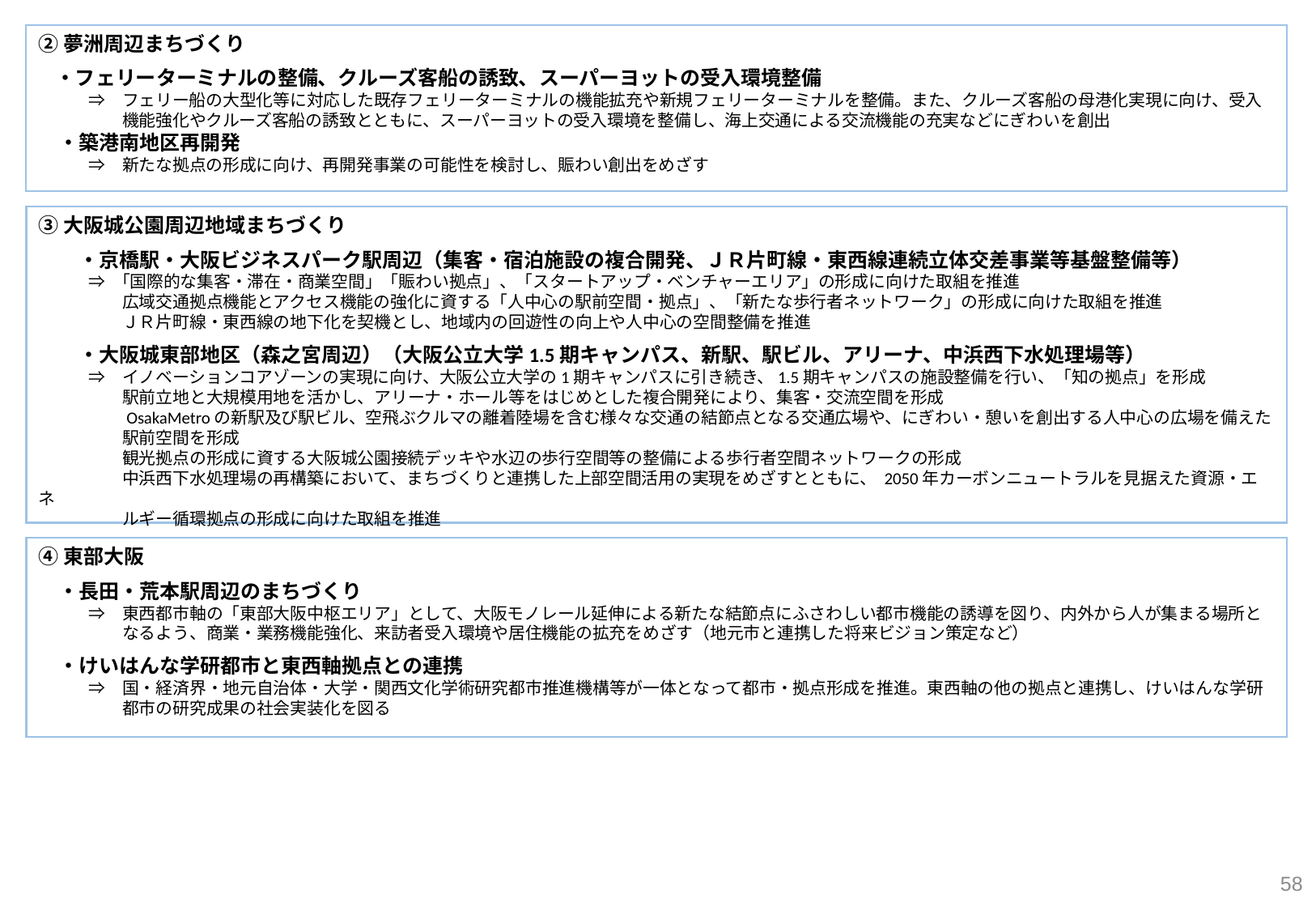

②夢洲周辺まちづくり
　・フェリーターミナルの整備、クルーズ客船の誘致、スーパーヨットの受入環境整備
　　　⇒　フェリー船の大型化等に対応した既存フェリーターミナルの機能拡充や新規フェリーターミナルを整備。また、クルーズ客船の母港化実現に向け、受入
　　　　　機能強化やクルーズ客船の誘致とともに、スーパーヨットの受入環境を整備し、海上交通による交流機能の充実などにぎわいを創出
　・築港南地区再開発
　　　⇒　新たな拠点の形成に向け、再開発事業の可能性を検討し、賑わい創出をめざす

③大阪城公園周辺地域まちづくり
　　・京橋駅・大阪ビジネスパーク駅周辺（集客・宿泊施設の複合開発、ＪＲ片町線・東西線連続立体交差事業等基盤整備等）
　　　⇒  「国際的な集客・滞在・商業空間」「賑わい拠点」、「スタートアップ・ベンチャーエリア」の形成に向けた取組を推進
　　　　　広域交通拠点機能とアクセス機能の強化に資する「人中心の駅前空間・拠点」、「新たな歩行者ネットワーク」の形成に向けた取組を推進
　　　　　ＪＲ片町線・東西線の地下化を契機とし、地域内の回遊性の向上や人中心の空間整備を推進
　　・大阪城東部地区（森之宮周辺）（大阪公立大学1.5期キャンパス、新駅、駅ビル、アリーナ、中浜西下水処理場等）
　　　⇒　イノベーションコアゾーンの実現に向け、大阪公立大学の1期キャンパスに引き続き、1.5期キャンパスの施設整備を行い、「知の拠点」を形成
　　　　　駅前立地と大規模用地を活かし、アリーナ・ホール等をはじめとした複合開発により、集客・交流空間を形成
　　　　　OsakaMetroの新駅及び駅ビル、空飛ぶクルマの離着陸場を含む様々な交通の結節点となる交通広場や、にぎわい・憩いを創出する人中心の広場を備えた
　　　　　駅前空間を形成
　　　　　観光拠点の形成に資する大阪城公園接続デッキや水辺の歩行空間等の整備による歩行者空間ネットワークの形成
　　　　　中浜西下水処理場の再構築において、まちづくりと連携した上部空間活用の実現をめざすとともに、 2050年カーボンニュートラルを見据えた資源・エネ
　　　　　ルギー循環拠点の形成に向けた取組を推進
④東部大阪
　・長田・荒本駅周辺のまちづくり
　　　⇒　東西都市軸の「東部大阪中枢エリア」として、大阪モノレール延伸による新たな結節点にふさわしい都市機能の誘導を図り、内外から人が集まる場所と
　　　　　なるよう、商業・業務機能強化、来訪者受入環境や居住機能の拡充をめざす（地元市と連携した将来ビジョン策定など）
　・けいはんな学研都市と東西軸拠点との連携
　　　⇒　国・経済界・地元自治体・大学・関西文化学術研究都市推進機構等が一体となって都市・拠点形成を推進。東西軸の他の拠点と連携し、けいはんな学研
　　　　　都市の研究成果の社会実装化を図る
58